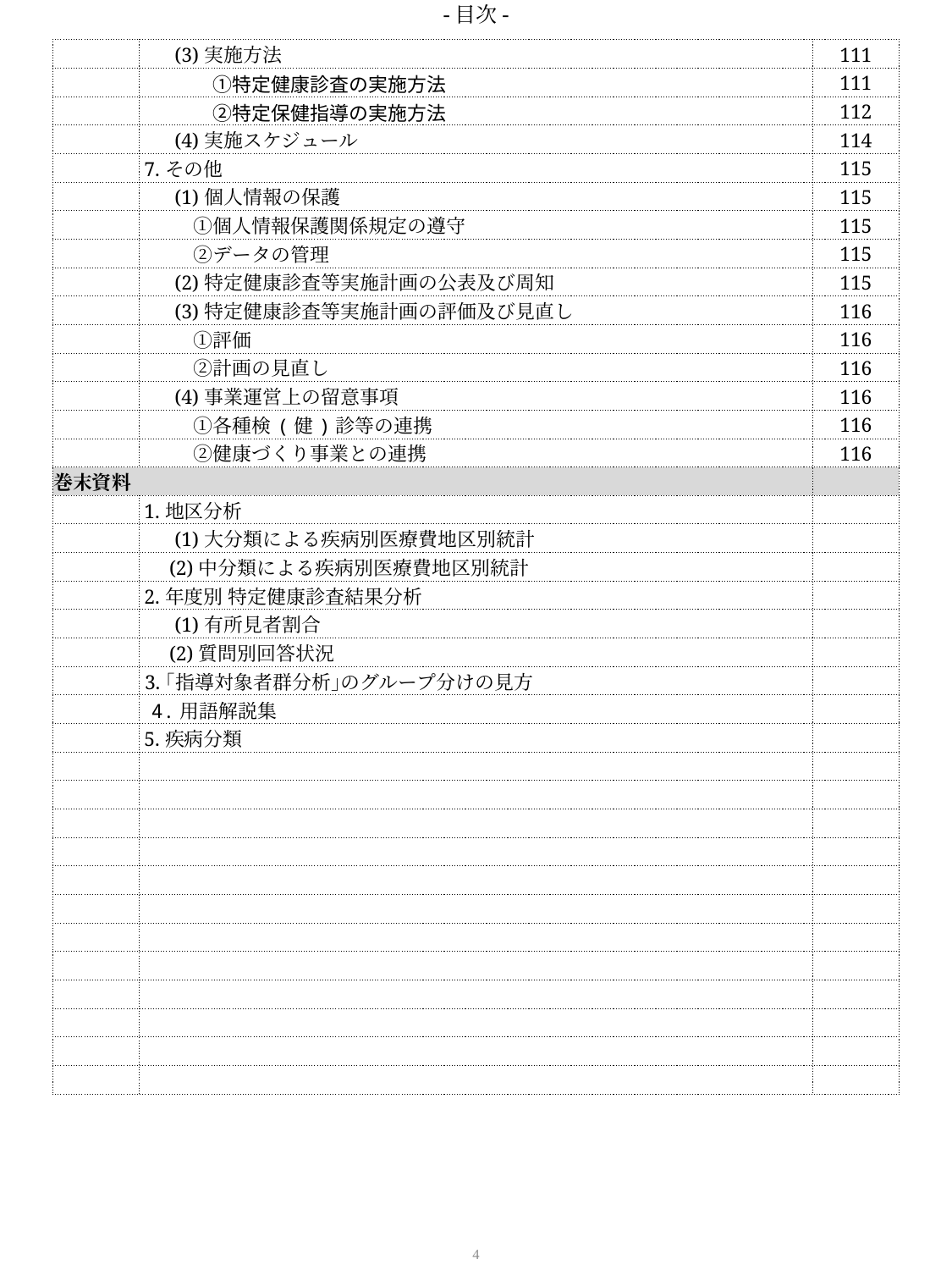

-目次-
|  | (3)実施方法 | 111 |
| --- | --- | --- |
|  | ①特定健康診査の実施方法 | 111 |
|  | ②特定保健指導の実施方法 | 112 |
|  | (4)実施スケジュール | 114 |
|  | 7.その他 | 115 |
|  | (1)個人情報の保護 | 115 |
|  | ①個人情報保護関係規定の遵守 | 115 |
|  | ②データの管理 | 115 |
|  | (2)特定健康診査等実施計画の公表及び周知 | 115 |
|  | (3)特定健康診査等実施計画の評価及び見直し | 116 |
|  | ①評価 | 116 |
|  | ②計画の見直し | 116 |
|  | (4)事業運営上の留意事項 | 116 |
|  | ①各種検(健)診等の連携 | 116 |
|  | ②健康づくり事業との連携 | 116 |
| 巻末資料 |  |  |
|  | 1.地区分析 |  |
|  | (1)大分類による疾病別医療費地区別統計 |  |
|  | (2)中分類による疾病別医療費地区別統計 |  |
|  | 2.年度別 特定健康診査結果分析 |  |
|  | (1)有所見者割合 |  |
|  | (2)質問別回答状況 |  |
|  | 3.｢指導対象者群分析｣のグループ分けの見方 |  |
|  | 4.用語解説集 |  |
|  | 5.疾病分類 |  |
|  |  |  |
|  |  |  |
|  |  |  |
|  |  |  |
|  |  |  |
|  |  |  |
|  |  |  |
|  |  |  |
|  |  |  |
|  |  |  |
|  |  |  |
|  |  |  |
4